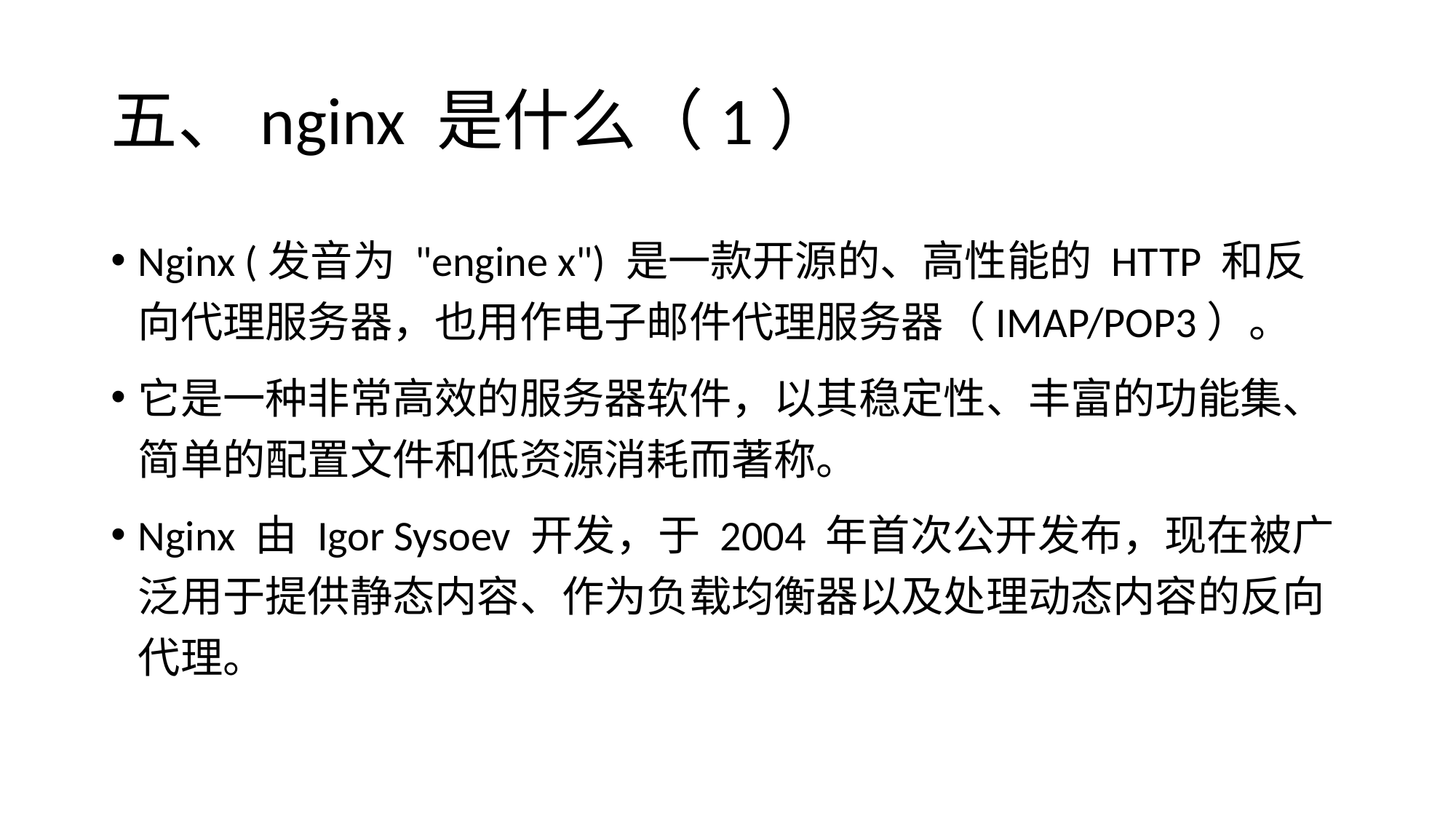

# 五、nginx 是什么（1）
Nginx (发音为 "engine x") 是一款开源的、高性能的 HTTP 和反向代理服务器，也用作电子邮件代理服务器（IMAP/POP3）。
它是一种非常高效的服务器软件，以其稳定性、丰富的功能集、简单的配置文件和低资源消耗而著称。
Nginx 由 Igor Sysoev 开发，于 2004 年首次公开发布，现在被广泛用于提供静态内容、作为负载均衡器以及处理动态内容的反向代理。